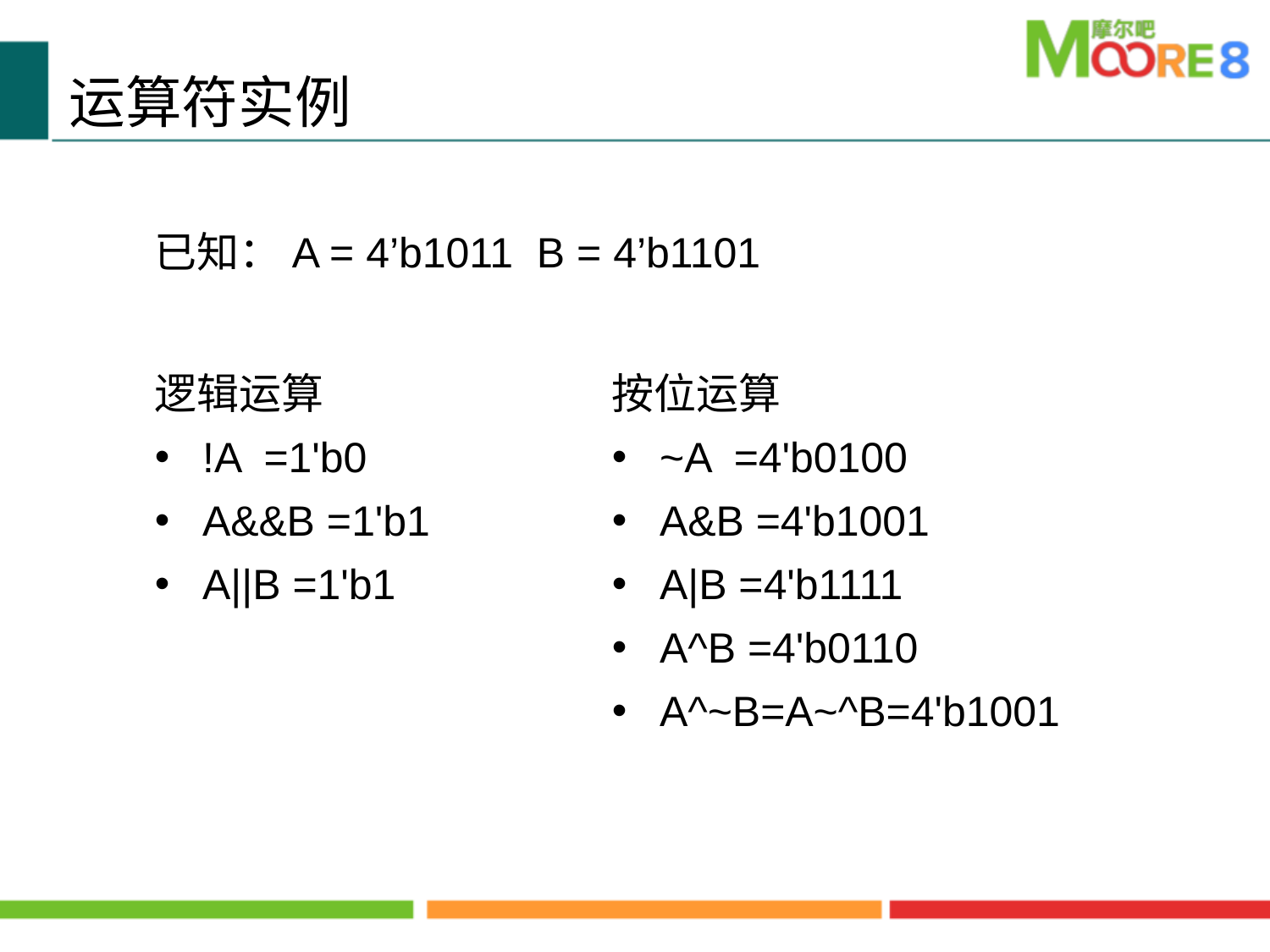

运算符实例
已知：A = 4’b1011  B = 4’b1101
逻辑运算
!A  =1'b0
A&&B =1'b1
A||B =1'b1
按位运算
~A  =4'b0100
A&B =4'b1001
A|B =4'b1111
A^B =4'b0110
A^~B=A~^B=4'b1001